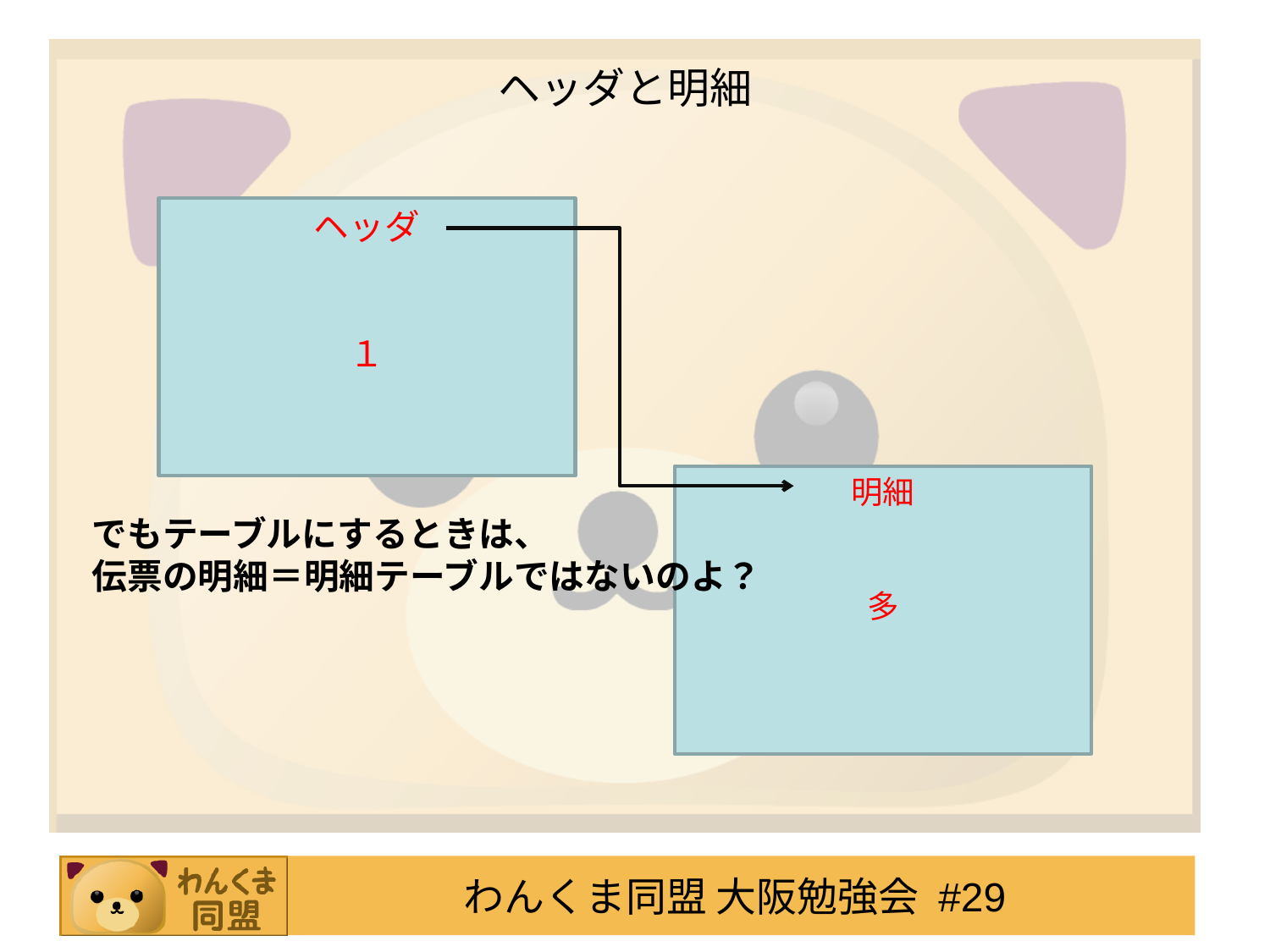

# ヘッダと明細

ヘッダ

１
明細

多
でもテーブルにするときは、
伝票の明細＝明細テーブルではないのよ？